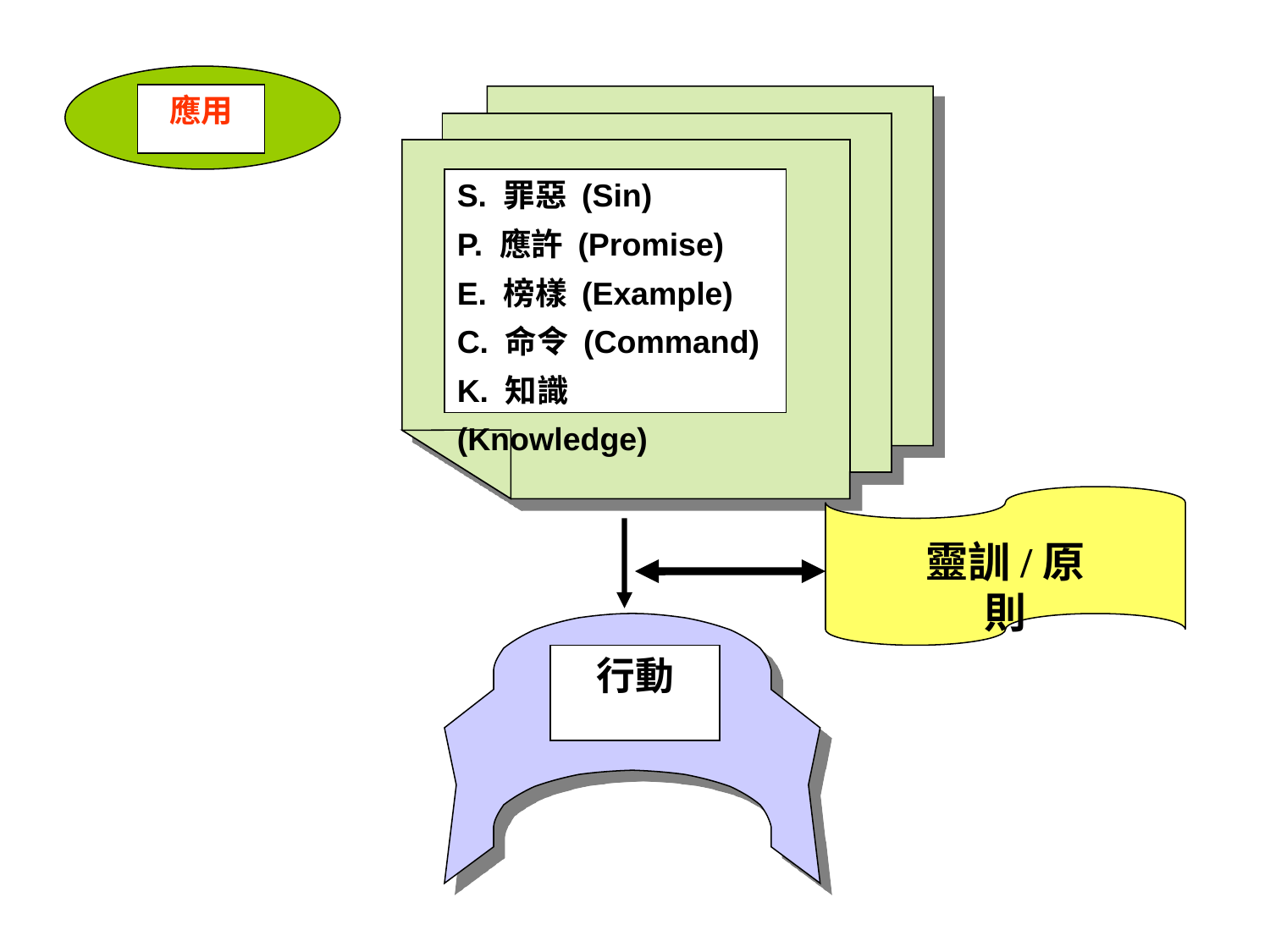

應用

S. 罪惡 (Sin)
P. 應許 (Promise)
E. 榜樣 (Example)
C. 命令 (Command)
K. 知識 (Knowledge)

靈訓/原則

行動